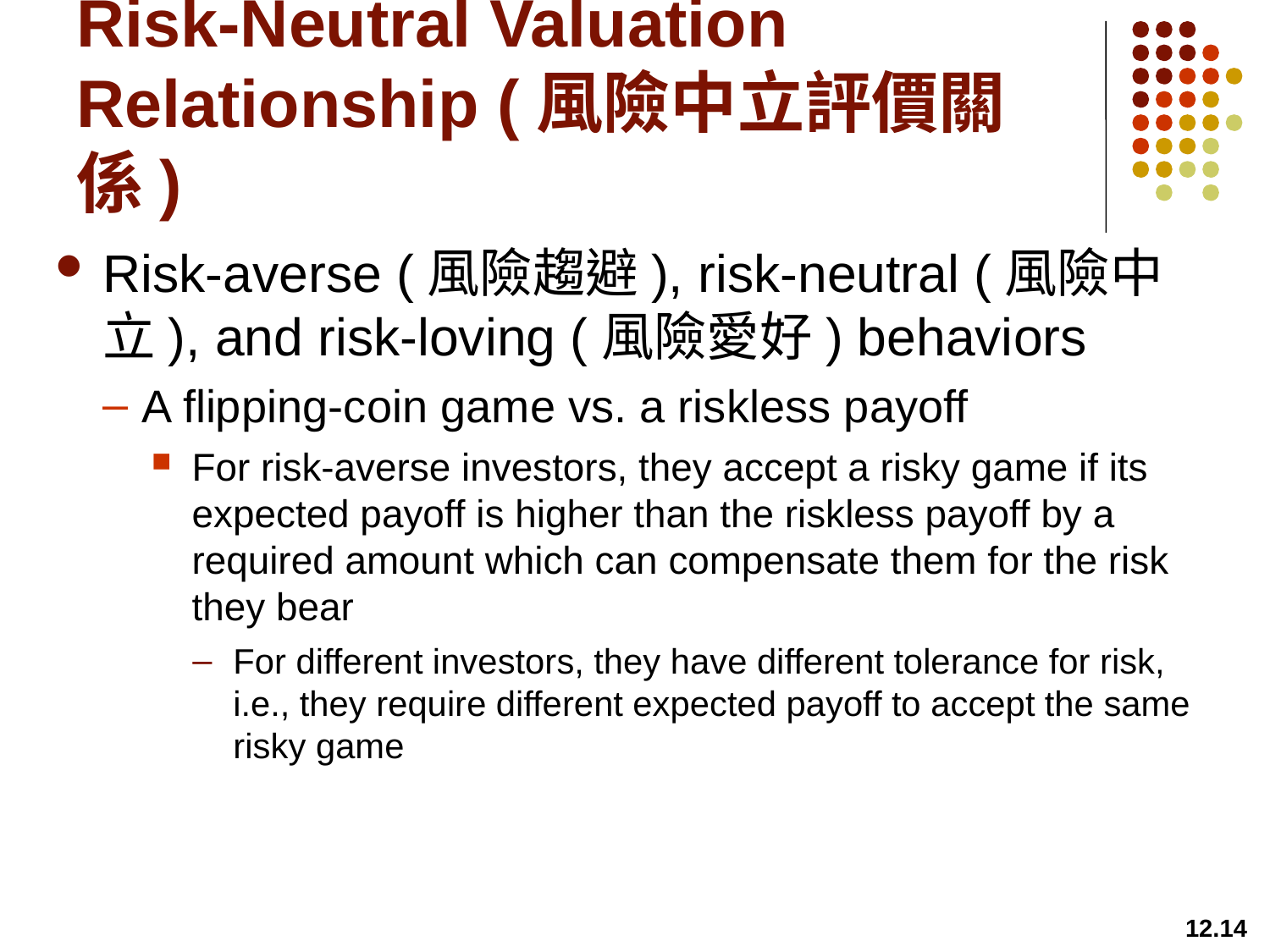

# Risk-Neutral Valuation Relationship (風險中立評價關係)
Risk-averse (風險趨避), risk-neutral (風險中立), and risk-loving (風險愛好) behaviors
A flipping-coin game vs. a riskless payoff
For risk-averse investors, they accept a risky game if its expected payoff is higher than the riskless payoff by a required amount which can compensate them for the risk they bear
For different investors, they have different tolerance for risk, i.e., they require different expected payoff to accept the same risky game
12.14